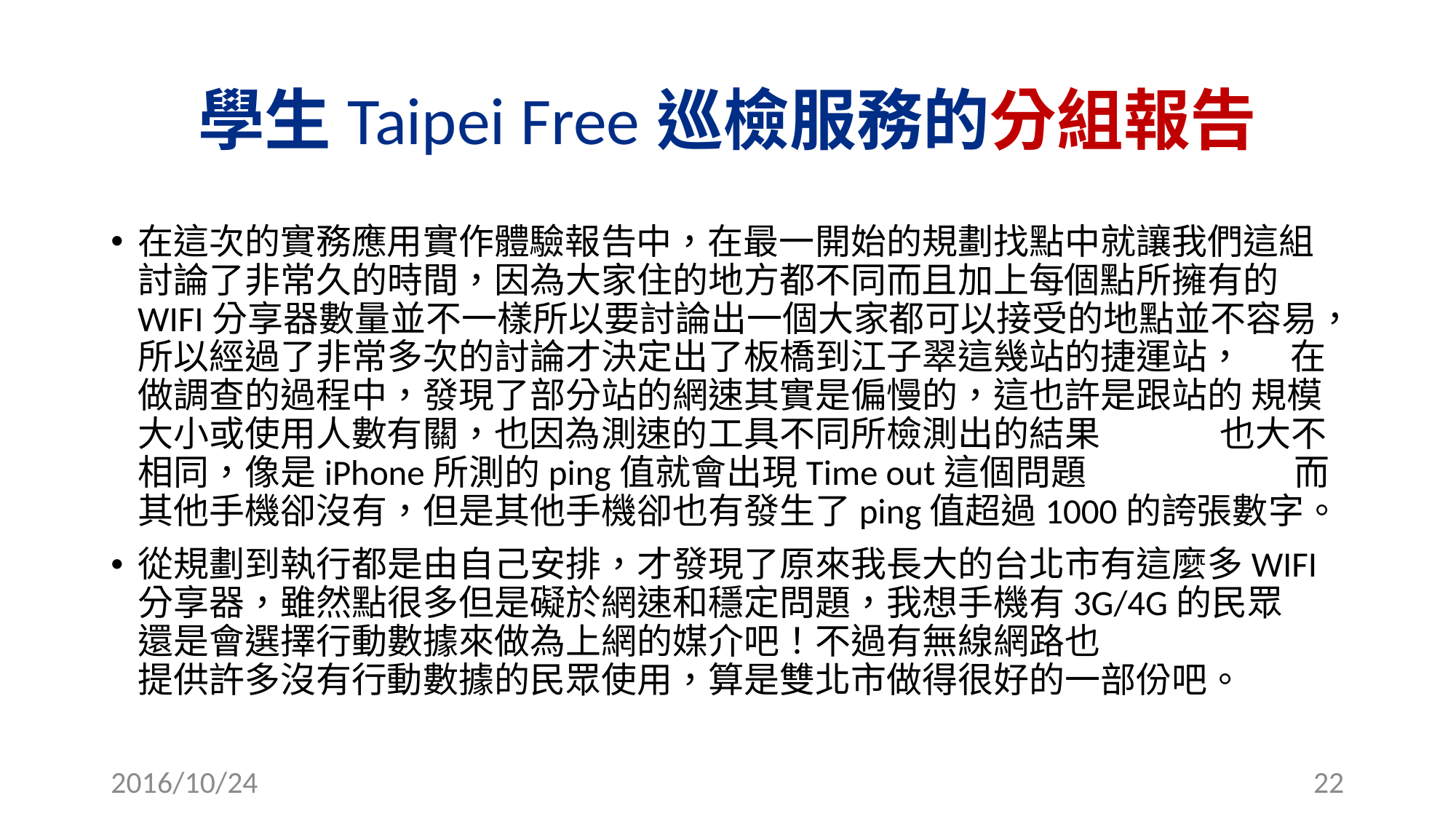

# 學生Taipei Free巡檢服務的分組報告
在這次的實務應用實作體驗報告中，在最一開始的規劃找點中就讓我們這組討論了非常久的時間，因為大家住的地方都不同而且加上每個點所擁有的WIFI分享器數量並不一樣所以要討論出一個大家都可以接受的地點並不容易，所以經過了非常多次的討論才決定出了板橋到江子翠這幾站的捷運站，      在做調查的過程中，發現了部分站的網速其實是偏慢的，這也許是跟站的 規模大小或使用人數有關，也因為測速的工具不同所檢測出的結果               也大不相同，像是iPhone所測的ping值就會出現Time out這個問題                          而其他手機卻沒有，但是其他手機卻也有發生了ping值超過1000的誇張數字。
從規劃到執行都是由自己安排，才發現了原來我長大的台北市有這麼多WIFI分享器，雖然點很多但是礙於網速和穩定問題，我想手機有3G/4G的民眾      還是會選擇行動數據來做為上網的媒介吧！不過有無線網路也                             提供許多沒有行動數據的民眾使用，算是雙北市做得很好的一部份吧。
2016/10/24
22